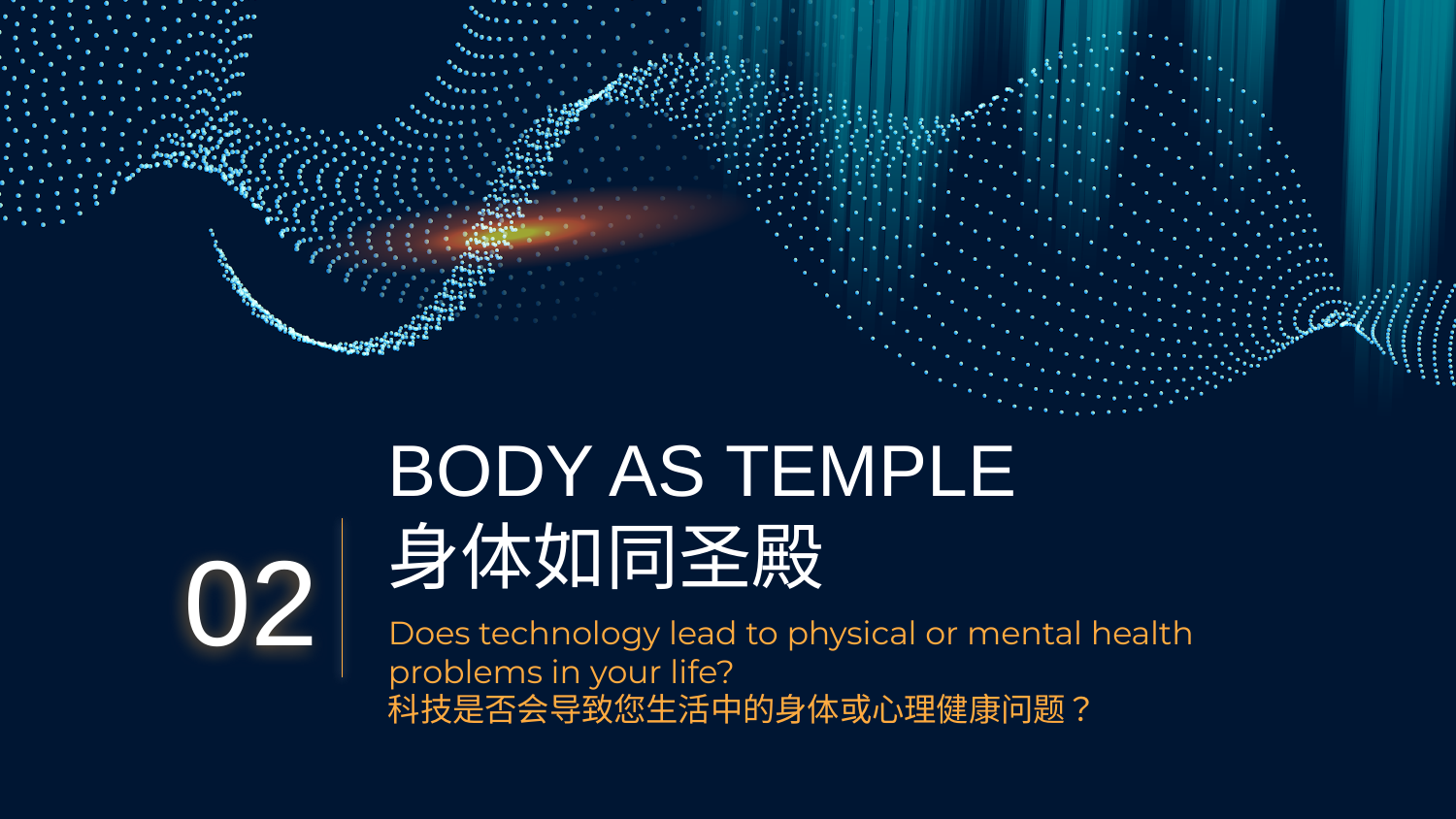

# BODY AS TEMPLE 身体如同圣殿
02
Does technology lead to physical or mental health problems in your life?
科技是否会导致您生活中的身体或心理健康问题？